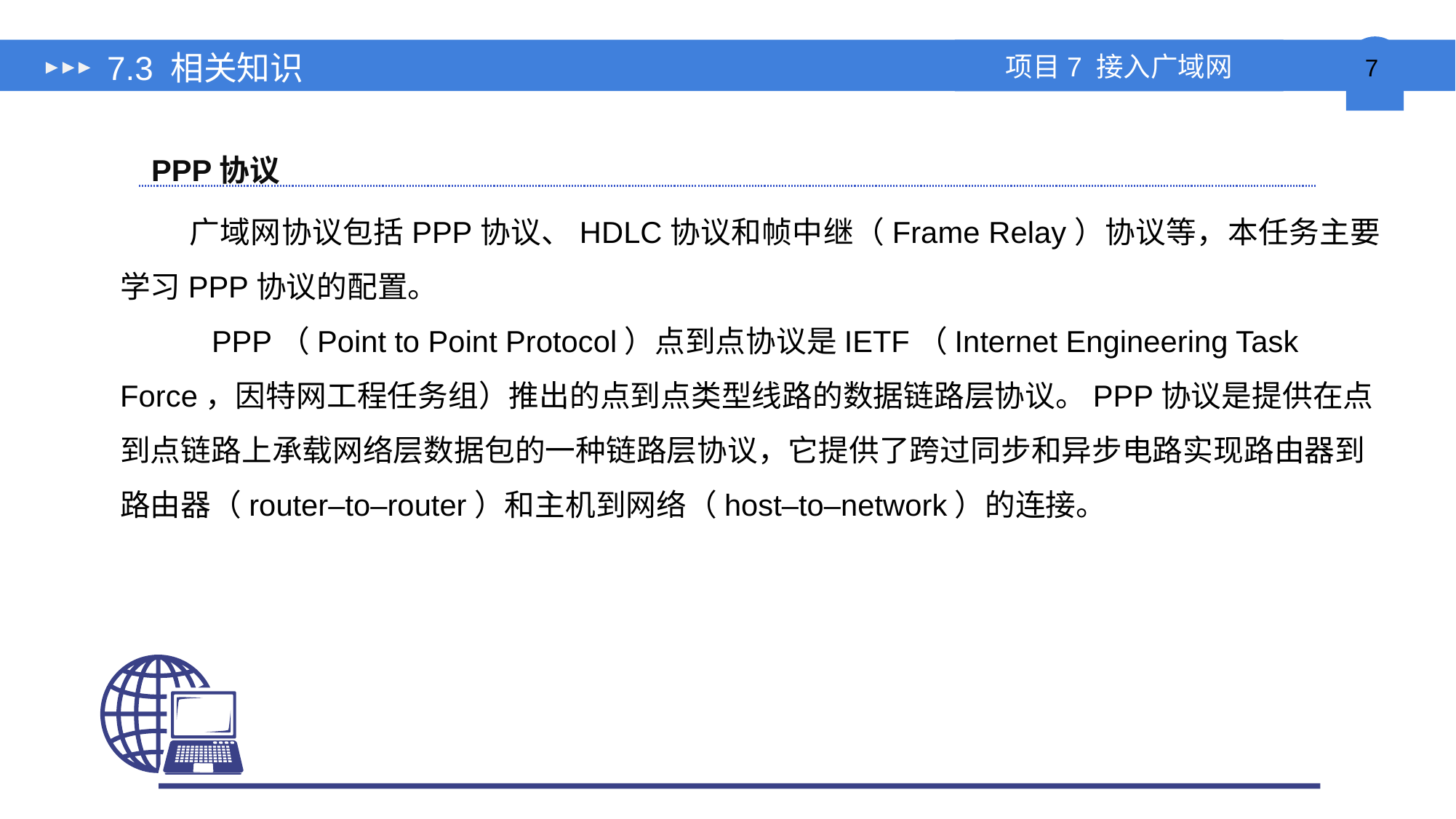

# 7.3 相关知识
PPP协议

    广域网协议包括PPP协议、HDLC协议和帧中继（Frame Relay）协议等，本任务主要学习PPP协议的配置。
       PPP（Point to Point Protocol）点到点协议是IETF（Internet Engineering Task Force，因特网工程任务组）推出的点到点类型线路的数据链路层协议。PPP协议是提供在点到点链路上承载网络层数据包的一种链路层协议，它提供了跨过同步和异步电路实现路由器到路由器（router–to–router）和主机到网络（host–to–network）的连接。